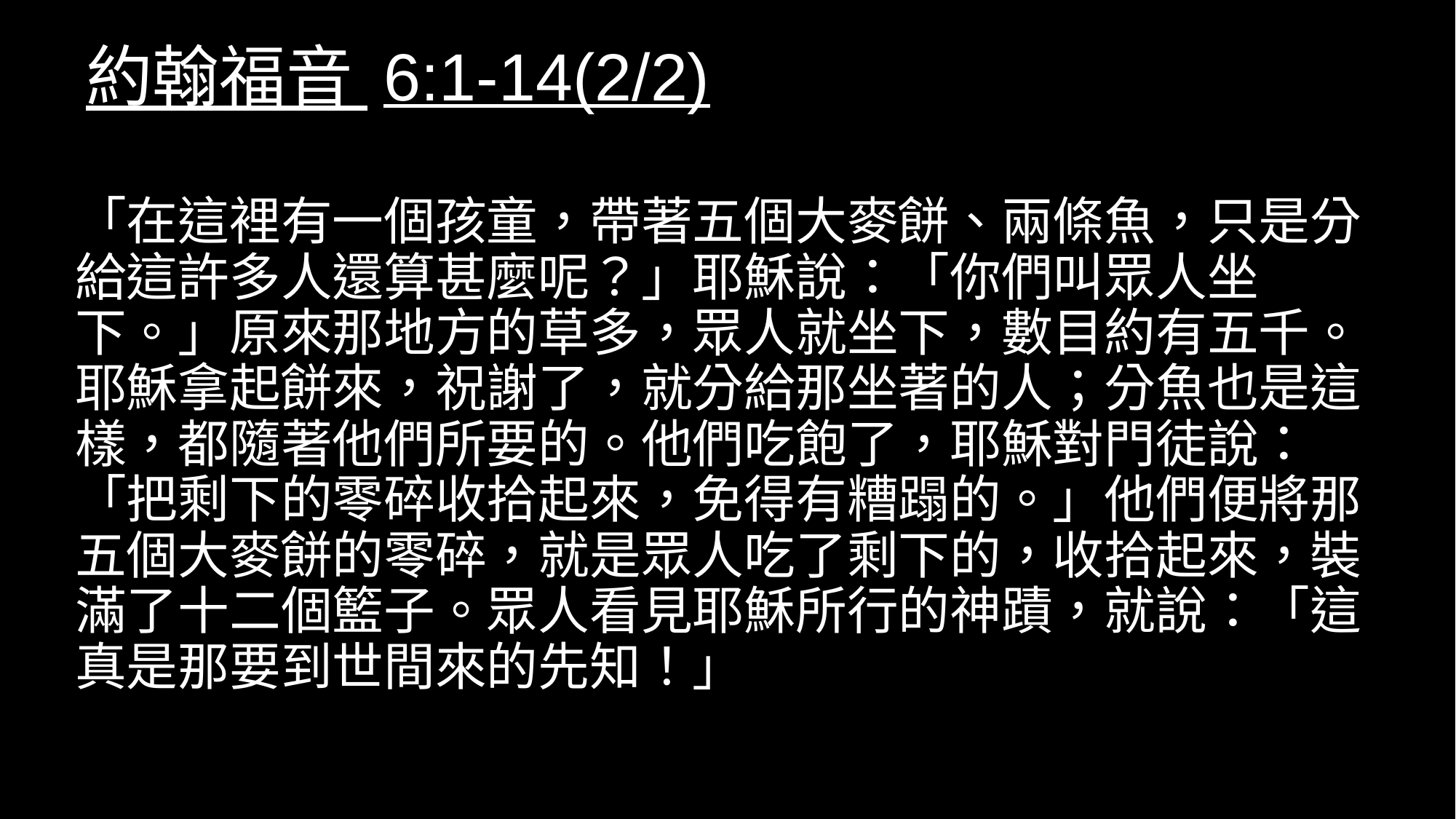

# 約翰福音 6:1-14(2/2)
「在這裡有一個孩童，帶著五個大麥餅、兩條魚，只是分給這許多人還算甚麼呢？」耶穌說：「你們叫眾人坐下。」原來那地方的草多，眾人就坐下，數目約有五千。耶穌拿起餅來，祝謝了，就分給那坐著的人；分魚也是這樣，都隨著他們所要的。他們吃飽了，耶穌對門徒說：「把剩下的零碎收拾起來，免得有糟蹋的。」他們便將那五個大麥餅的零碎，就是眾人吃了剩下的，收拾起來，裝滿了十二個籃子。眾人看見耶穌所行的神蹟，就說：「這真是那要到世間來的先知！」